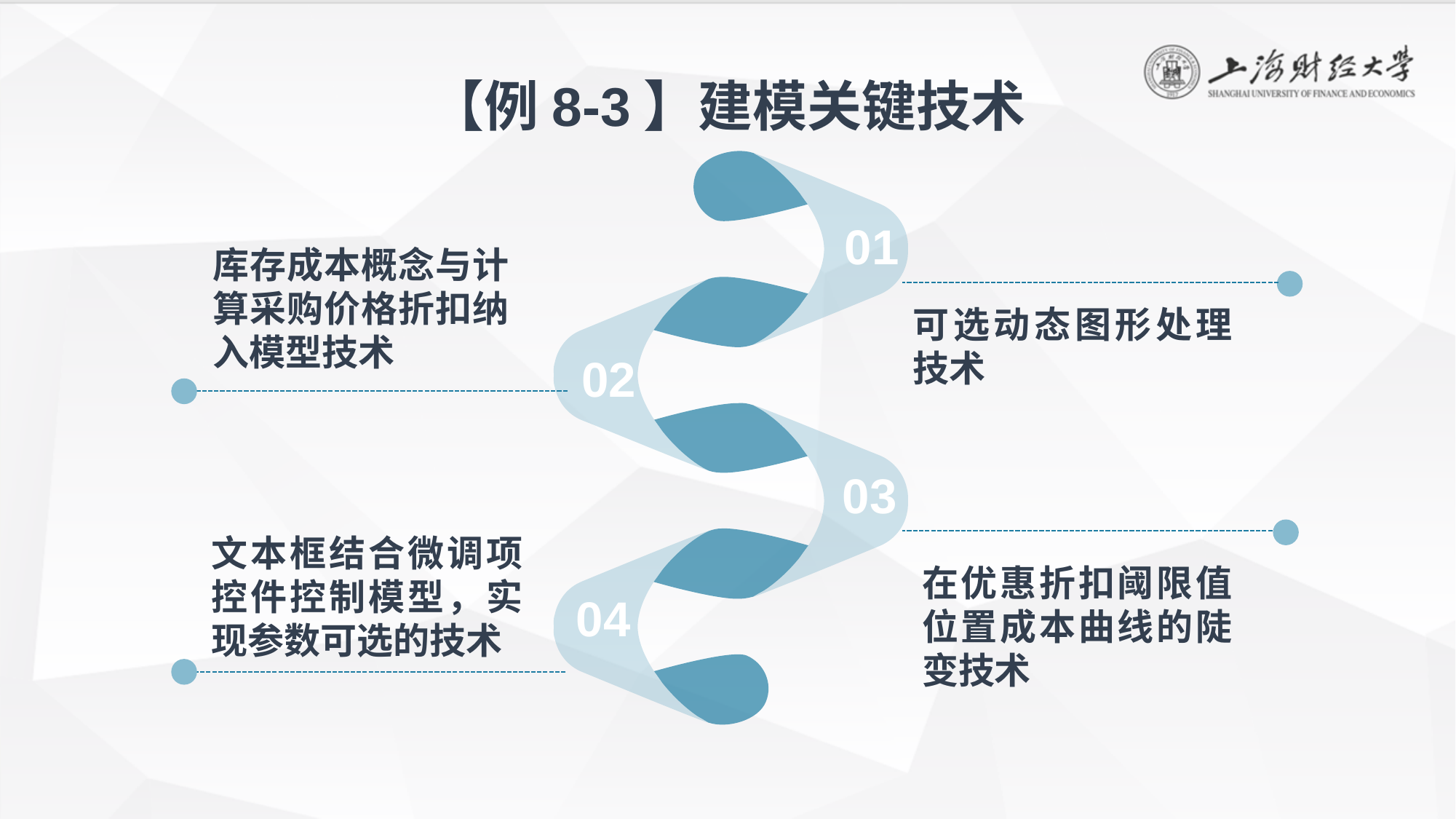

【例8-3】建模关键技术

01
库存成本概念与计算采购价格折扣纳入模型技术

可选动态图形处理技术
02

03

文本框结合微调项控件控制模型，实现参数可选的技术

在优惠折扣阈限值位置成本曲线的陡变技术
04